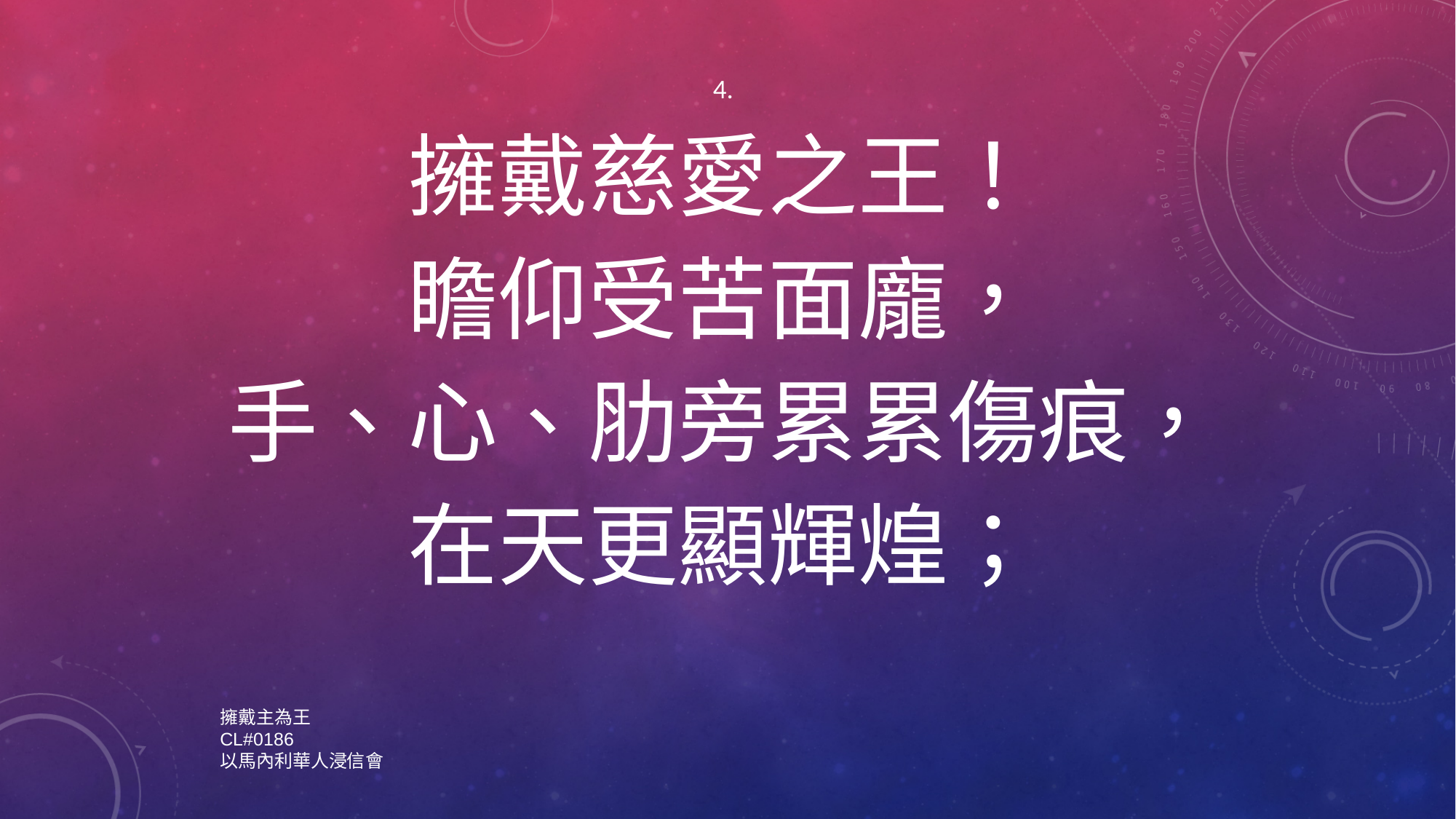

4.
擁戴慈愛之王！
瞻仰受苦面龐，
手、心、肋旁累累傷痕，
在天更顯輝煌；
擁戴主為王
CL#0186
以馬內利華人浸信會